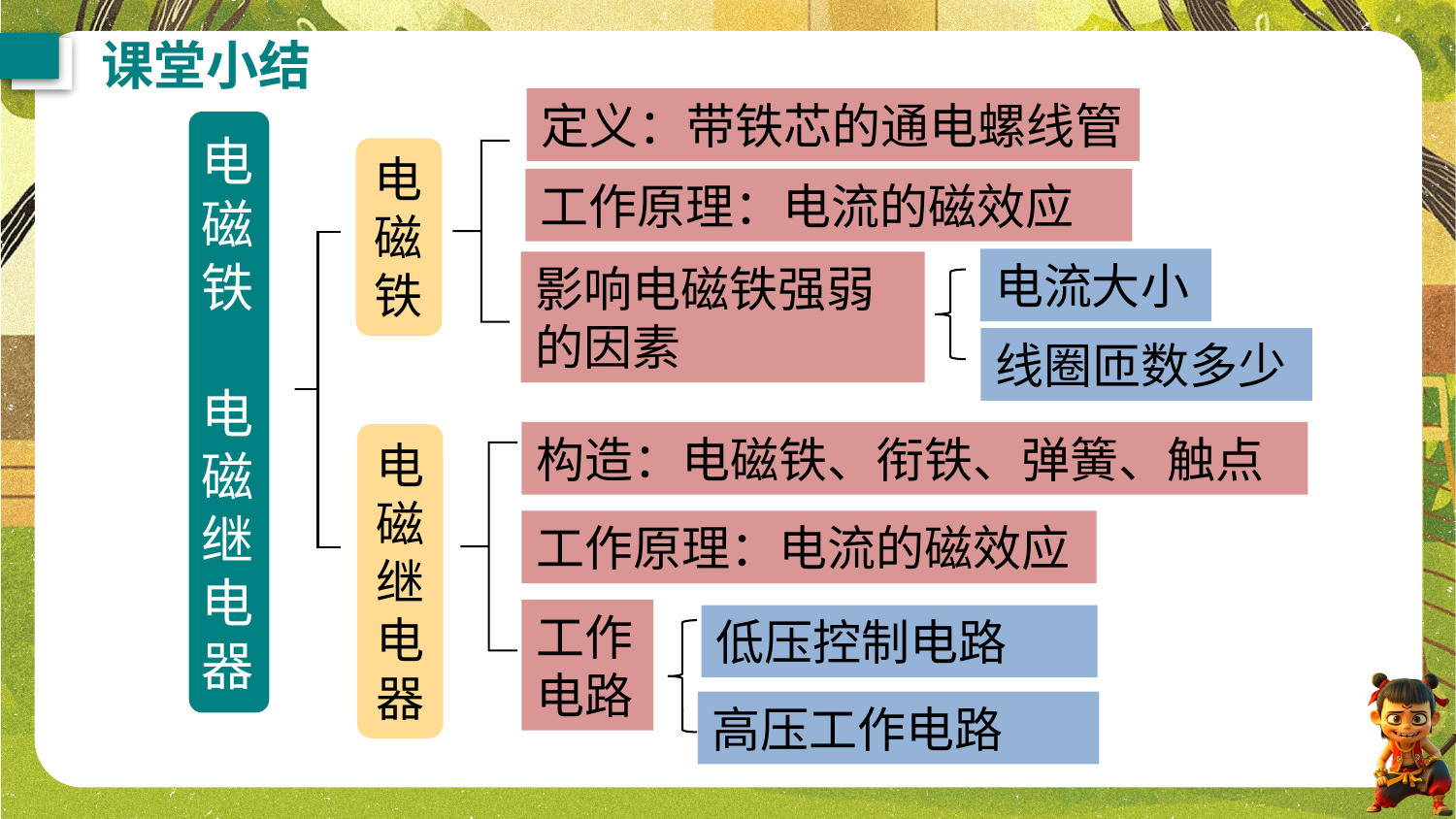

课堂小结

定义：带铁芯的通电螺线管
电磁铁
 电磁继电器
电磁铁

工作原理：电流的磁效应

电流大小
影响电磁铁强弱的因素

线圈匝数多少
构造：电磁铁、衔铁、弹簧、触点
电磁继电器

工作原理：电流的磁效应
工作电路
低压控制电路

高压工作电路